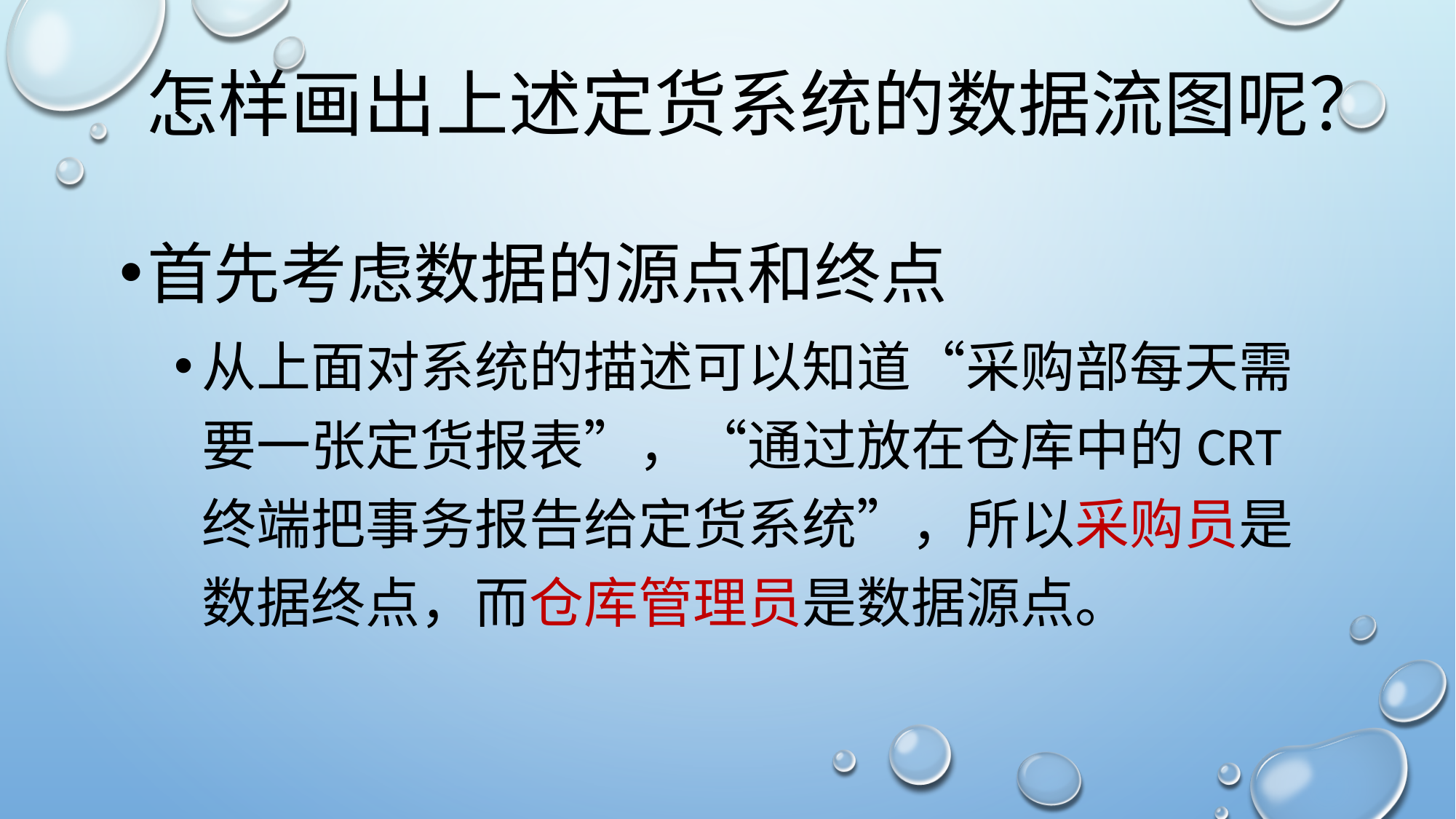

# 怎样画出上述定货系统的数据流图呢？
首先考虑数据的源点和终点
从上面对系统的描述可以知道“采购部每天需要一张定货报表”，“通过放在仓库中的CRT终端把事务报告给定货系统”，所以采购员是数据终点，而仓库管理员是数据源点。